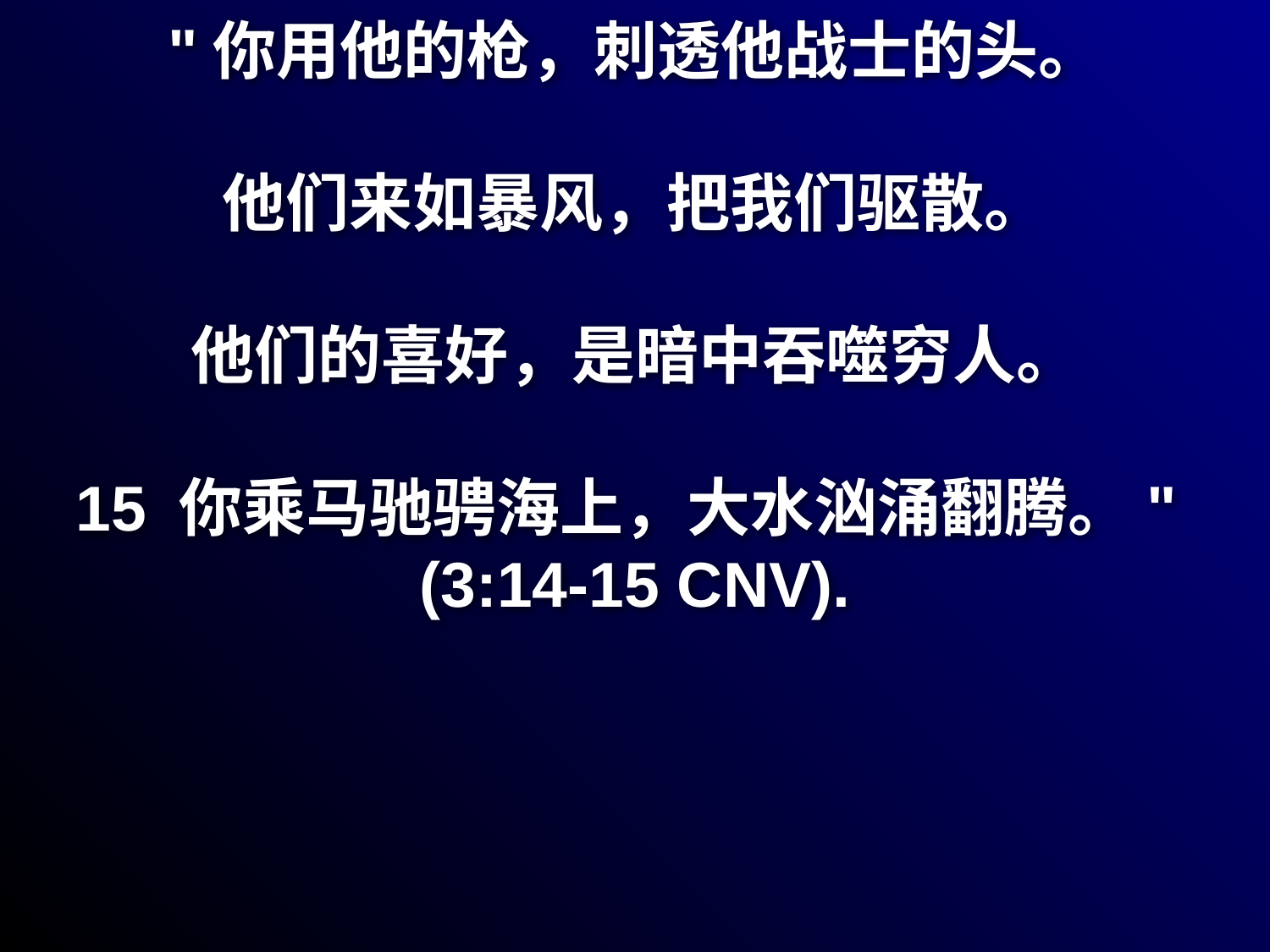

# "你用他的枪，刺透他战士的头。 他们来如暴风，把我们驱散。 他们的喜好，是暗中吞噬穷人。 15 你乘马驰骋海上，大水汹涌翻腾。" (3:14-15 CNV).